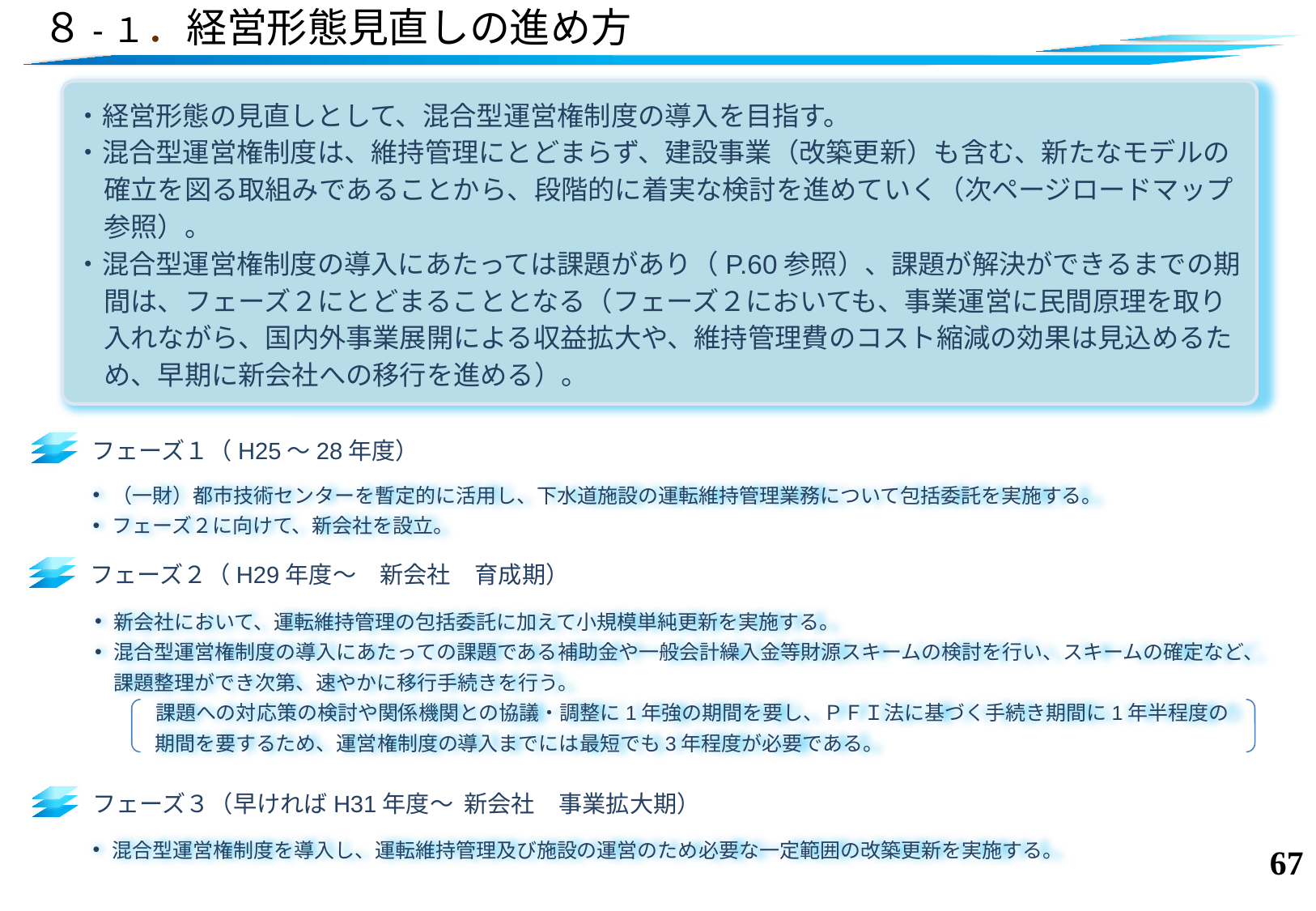

# ８-１．経営形態見直しの進め方
・経営形態の見直しとして、混合型運営権制度の導入を目指す。
・混合型運営権制度は、維持管理にとどまらず、建設事業（改築更新）も含む、新たなモデルの確立を図る取組みであることから、段階的に着実な検討を進めていく（次ページロードマップ参照）。
・混合型運営権制度の導入にあたっては課題があり（P.60参照）、課題が解決ができるまでの期間は、フェーズ２にとどまることとなる（フェーズ２においても、事業運営に民間原理を取り入れながら、国内外事業展開による収益拡大や、維持管理費のコスト縮減の効果は見込めるため、早期に新会社への移行を進める）。
フェーズ１（H25～28年度）

（一財）都市技術センターを暫定的に活用し、下水道施設の運転維持管理業務について包括委託を実施する。
フェーズ２に向けて、新会社を設立。
フェーズ２（H29年度～　新会社　育成期）

新会社において、運転維持管理の包括委託に加えて小規模単純更新を実施する。
混合型運営権制度の導入にあたっての課題である補助金や一般会計繰入金等財源スキームの検討を行い、スキームの確定など、課題整理ができ次第、速やかに移行手続きを行う。
　　　課題への対応策の検討や関係機関との協議・調整に1年強の期間を要し、ＰＦＩ法に基づく手続き期間に1年半程度の期間を要するため、運営権制度の導入までには最短でも3年程度が必要である。

フェーズ３（早ければH31年度～  新会社　事業拡大期）

混合型運営権制度を導入し、運転維持管理及び施設の運営のため必要な一定範囲の改築更新を実施する。
67